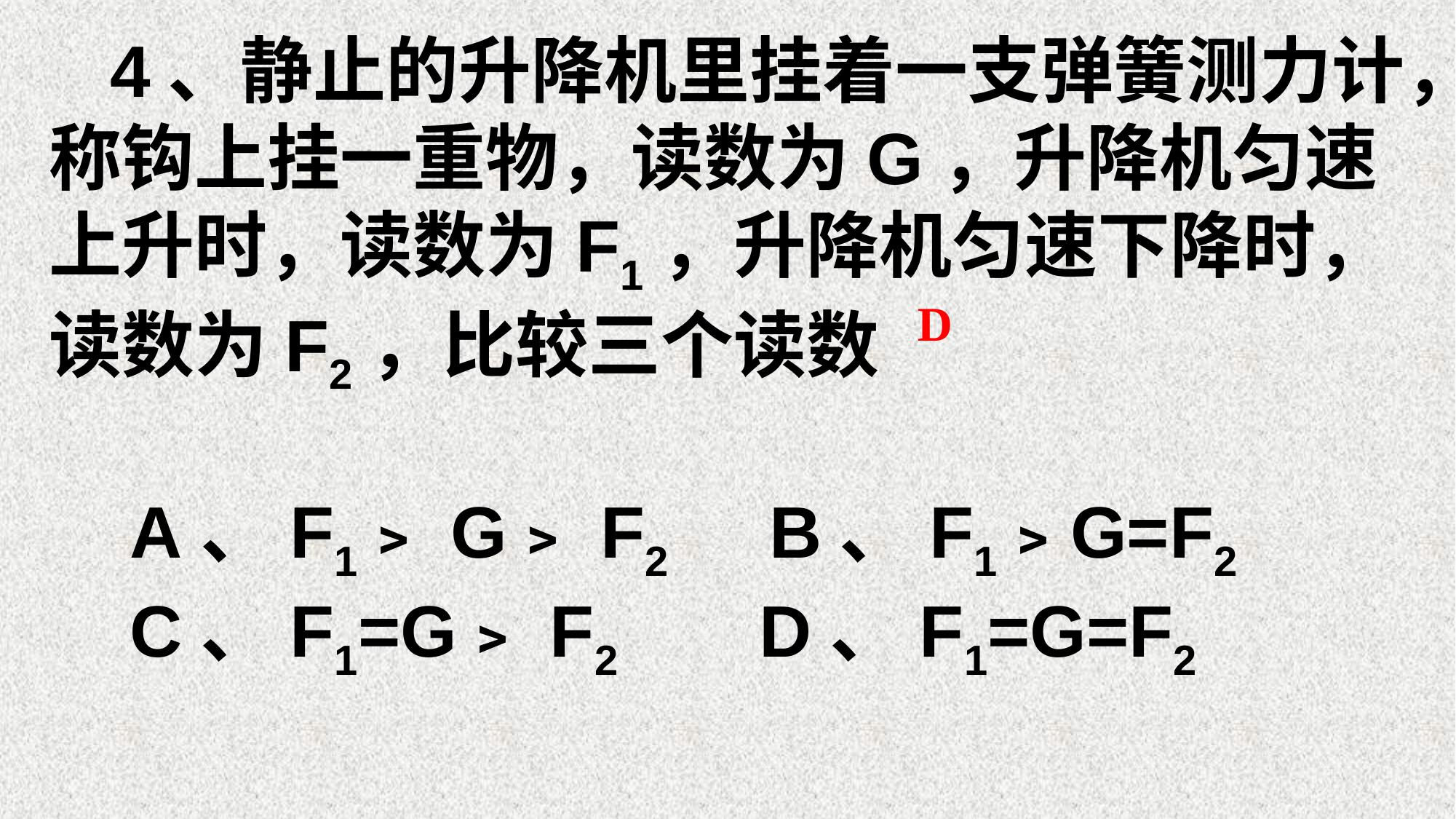

4、静止的升降机里挂着一支弹簧测力计，称钩上挂一重物，读数为G，升降机匀速上升时，读数为F1，升降机匀速下降时，读数为F2，比较三个读数

    A、F1﹥ G﹥ F2     B、F1﹥G=F2
    C、F1=G﹥ F2       D、F1=G=F2
D